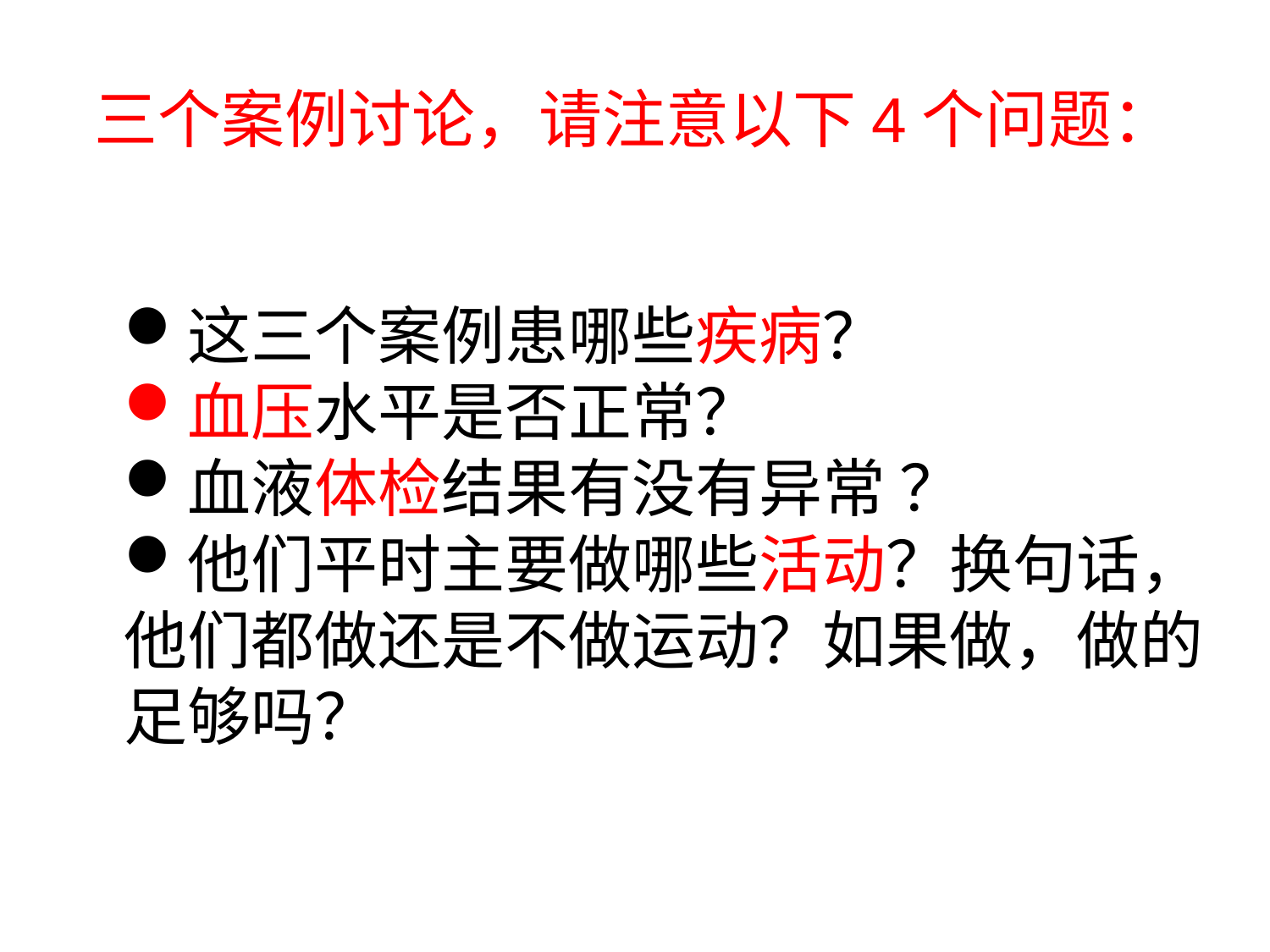

# 三个案例讨论，请注意以下4个问题：
这三个案例患哪些疾病？
血压水平是否正常？
血液体检结果有没有异常 ？
他们平时主要做哪些活动？换句话，他们都做还是不做运动？如果做，做的足够吗？